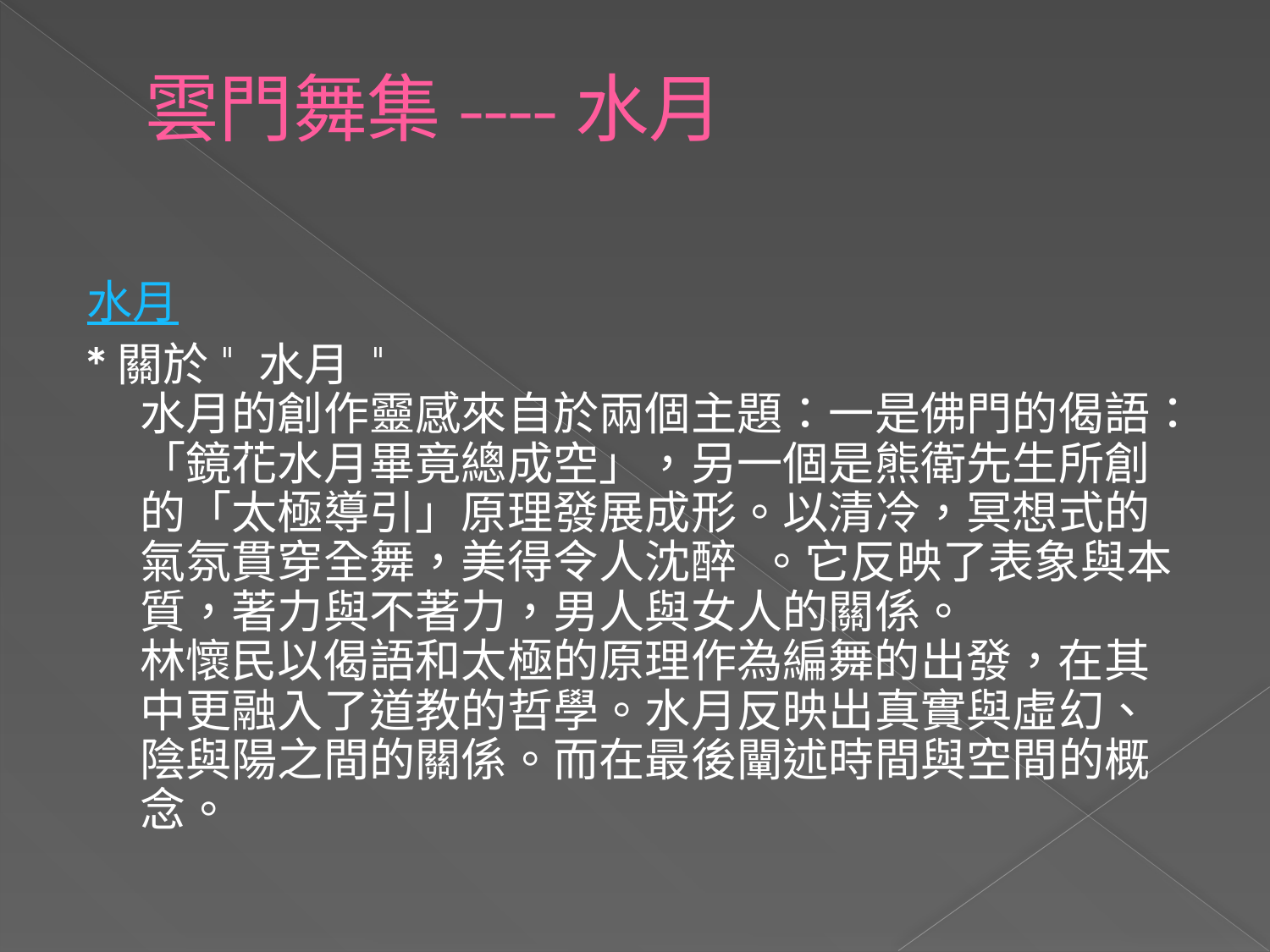

# 雲門舞集----水月
水月
*關於" 水月 "
水月的創作靈感來自於兩個主題：一是佛門的偈語：「鏡花水月畢竟總成空」，另一個是熊衛先生所創的「太極導引」原理發展成形。以清冷，冥想式的氣氛貫穿全舞，美得令人沈醉­。它反映了表象與本質，著力與不著力，男人與女人的關係。
林懷民以偈語和太極的原理作為編舞的出發，在其中更融入了道教的哲學。水月反映出真實與虛幻、陰與陽之間的關係。而在最後闡述時間與空間的概念。